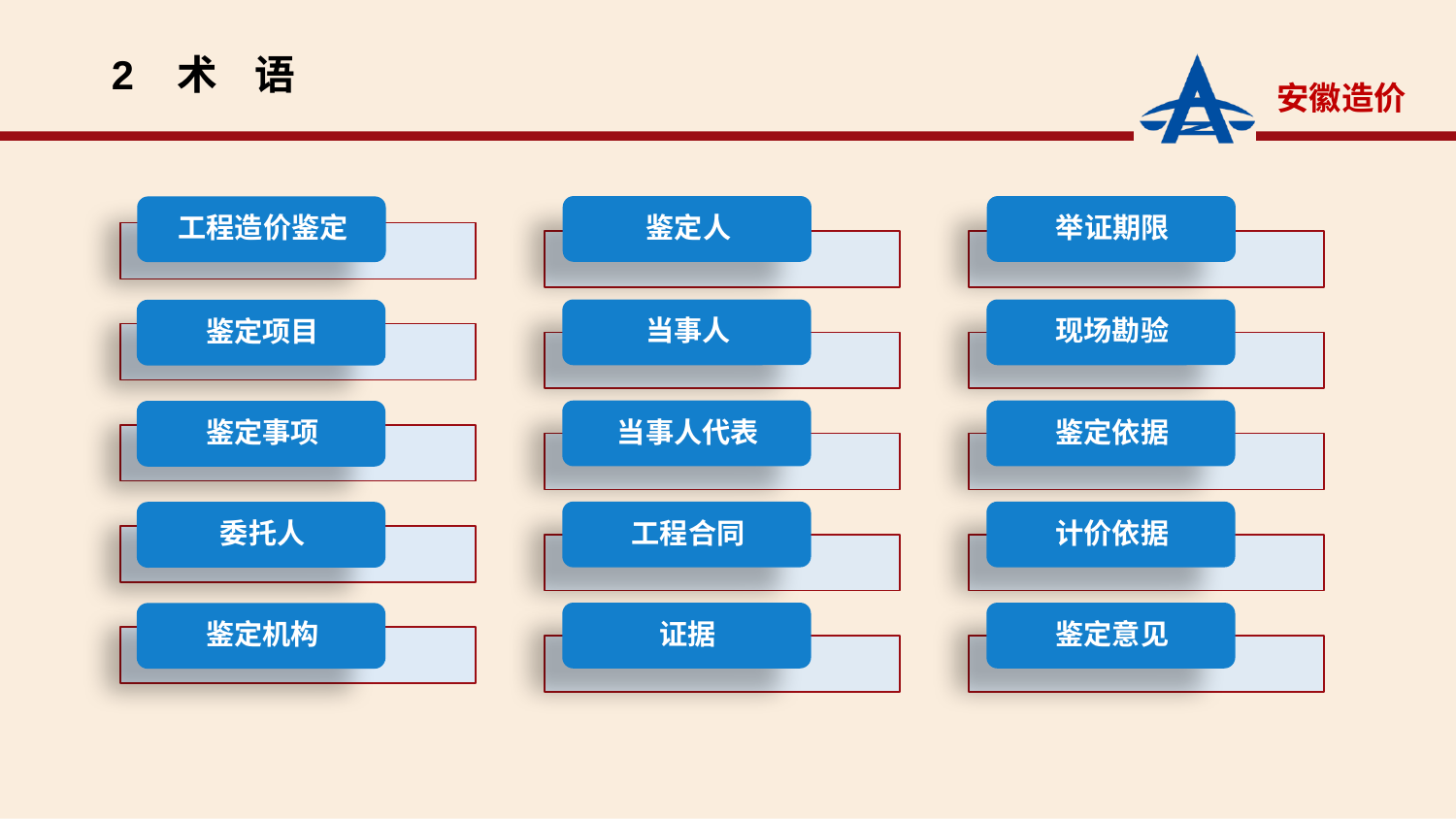

2   术    语
工程造价鉴定
鉴定项目
鉴定事项
委托人
鉴定机构
鉴定人
当事人
当事人代表
工程合同
证据
举证期限
现场勘验
鉴定依据
计价依据
鉴定意见